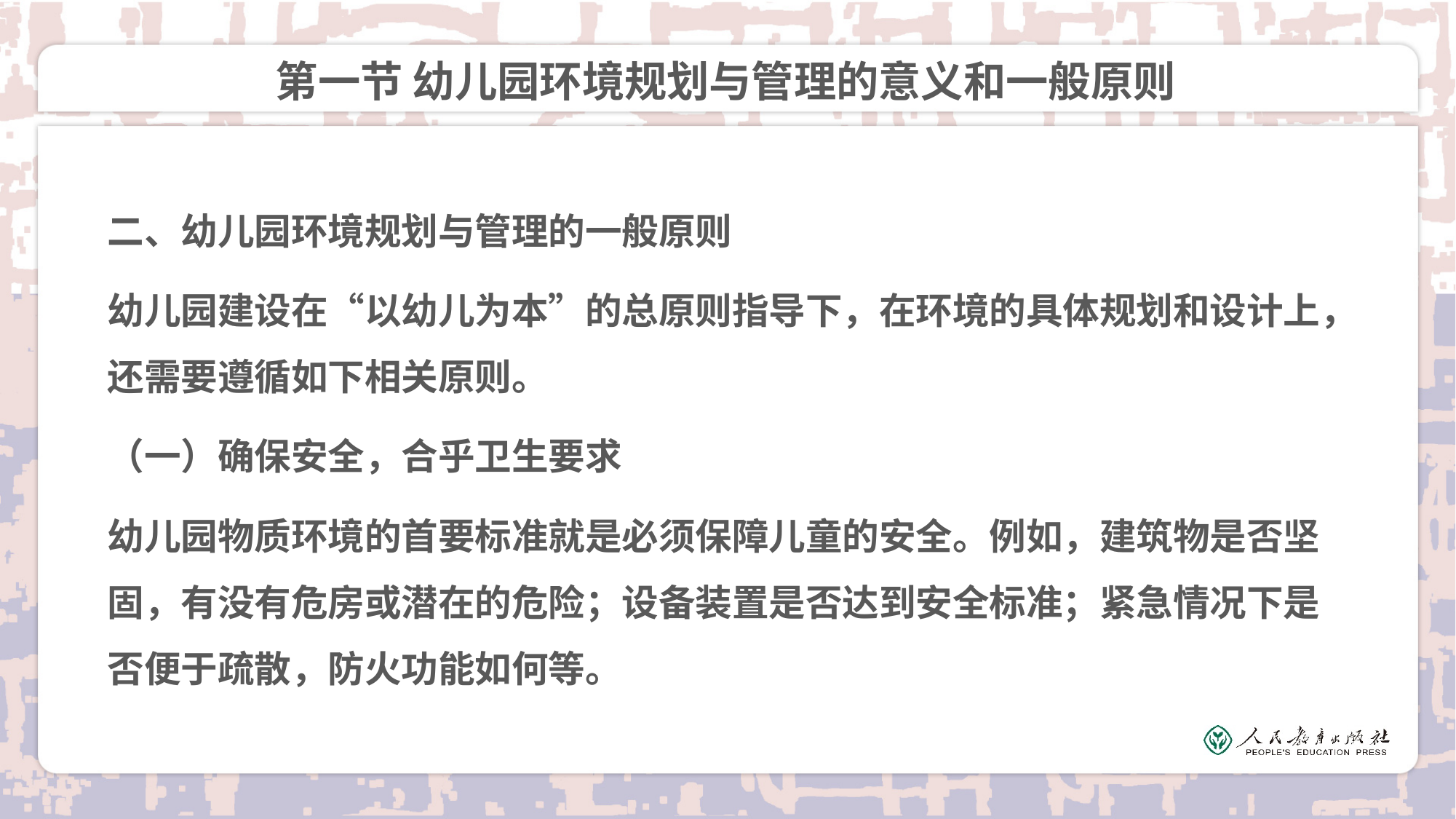

# 第一节 幼儿园环境规划与管理的意义和一般原则
二、幼儿园环境规划与管理的一般原则
幼儿园建设在“以幼儿为本”的总原则指导下，在环境的具体规划和设计上，还需要遵循如下相关原则。
（一）确保安全，合乎卫生要求
幼儿园物质环境的首要标准就是必须保障儿童的安全。例如，建筑物是否坚固，有没有危房或潜在的危险；设备装置是否达到安全标准；紧急情况下是否便于疏散，防火功能如何等。